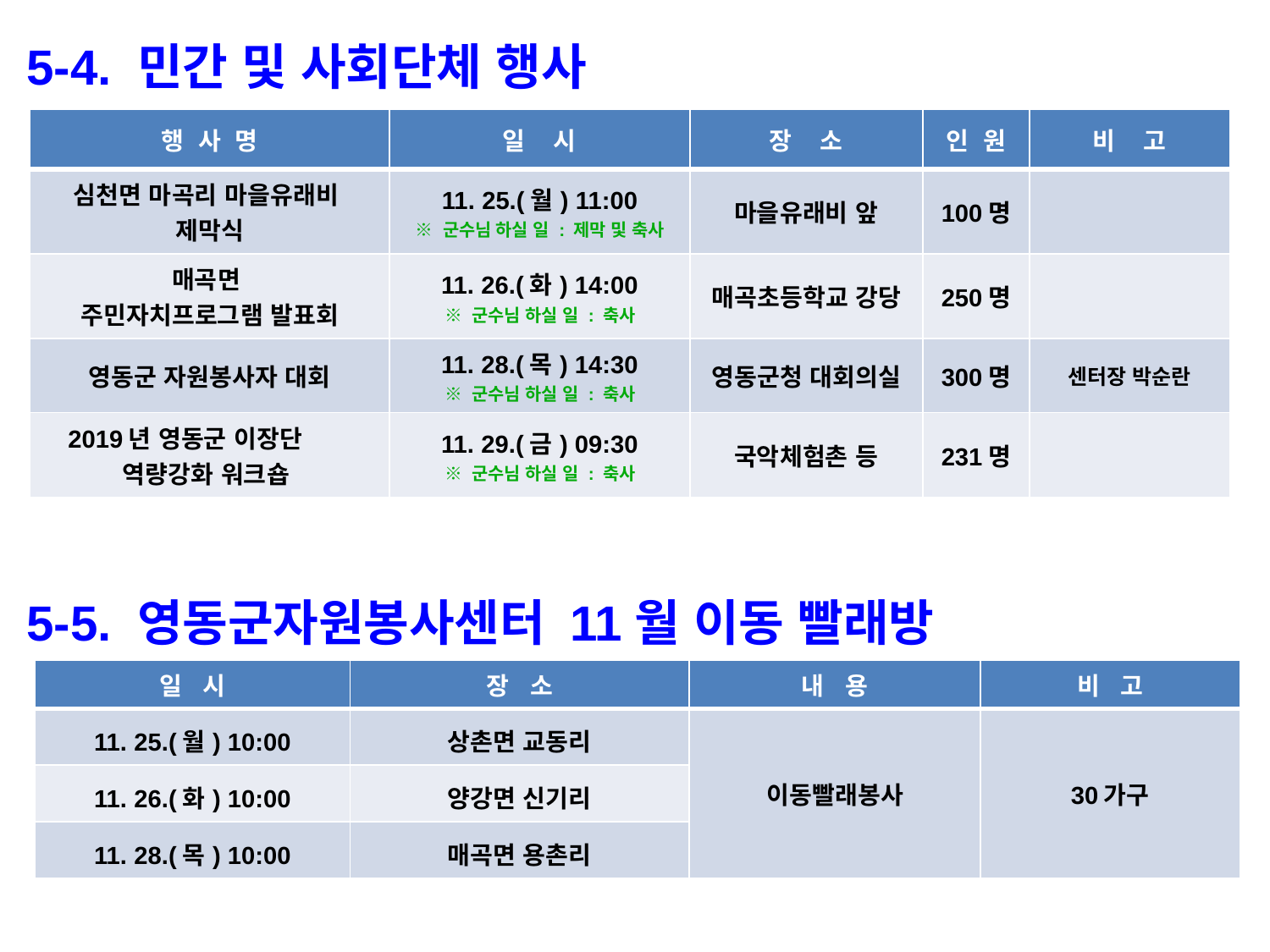

5-4. 민간 및 사회단체 행사
| 행 사 명 | 일 시 | 장 소 | 인 원 | 비 고 |
| --- | --- | --- | --- | --- |
| 심천면 마곡리 마을유래비 제막식 | 11. 25.(월) 11:00 ※ 군수님 하실 일 : 제막 및 축사 | 마을유래비 앞 | 100명 |  |
| 매곡면 주민자치프로그램 발표회 | 11. 26.(화) 14:00 ※ 군수님 하실 일 : 축사 | 매곡초등학교 강당 | 250명 |  |
| 영동군 자원봉사자 대회 | 11. 28.(목) 14:30 ※ 군수님 하실 일 : 축사 | 영동군청 대회의실 | 300명 | 센터장 박순란 |
| 2019년 영동군 이장단 역량강화 워크숍 | 11. 29.(금) 09:30 ※ 군수님 하실 일 : 축사 | 국악체험촌 등 | 231명 |  |
 5-5. 영동군자원봉사센터 11월 이동 빨래방

| 일 시 | 장 소 | 내 용 | 비 고 |
| --- | --- | --- | --- |
| 11. 25.(월) 10:00 | 상촌면 교동리 | 이동빨래봉사 | 30가구 |
| 11. 26.(화) 10:00 | 양강면 신기리 |  |  |
| 11. 28.(목) 10:00 | 매곡면 용촌리 |  |  |